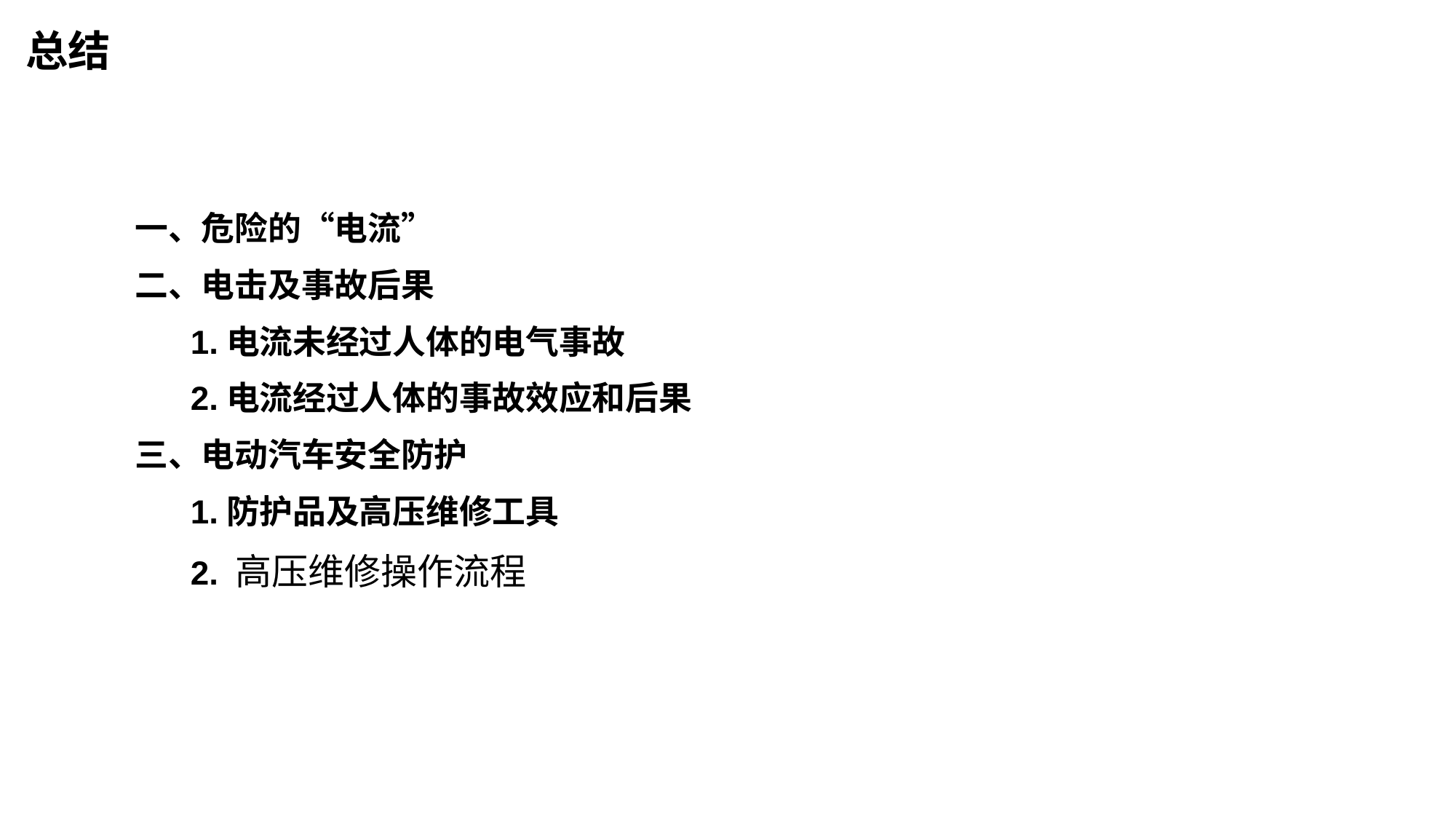

总结
一、危险的“电流”
二、电击及事故后果
      1.电流未经过人体的电气事故
      2.电流经过人体的事故效应和后果
三、电动汽车安全防护
      1.防护品及高压维修工具
      2. 高压维修操作流程